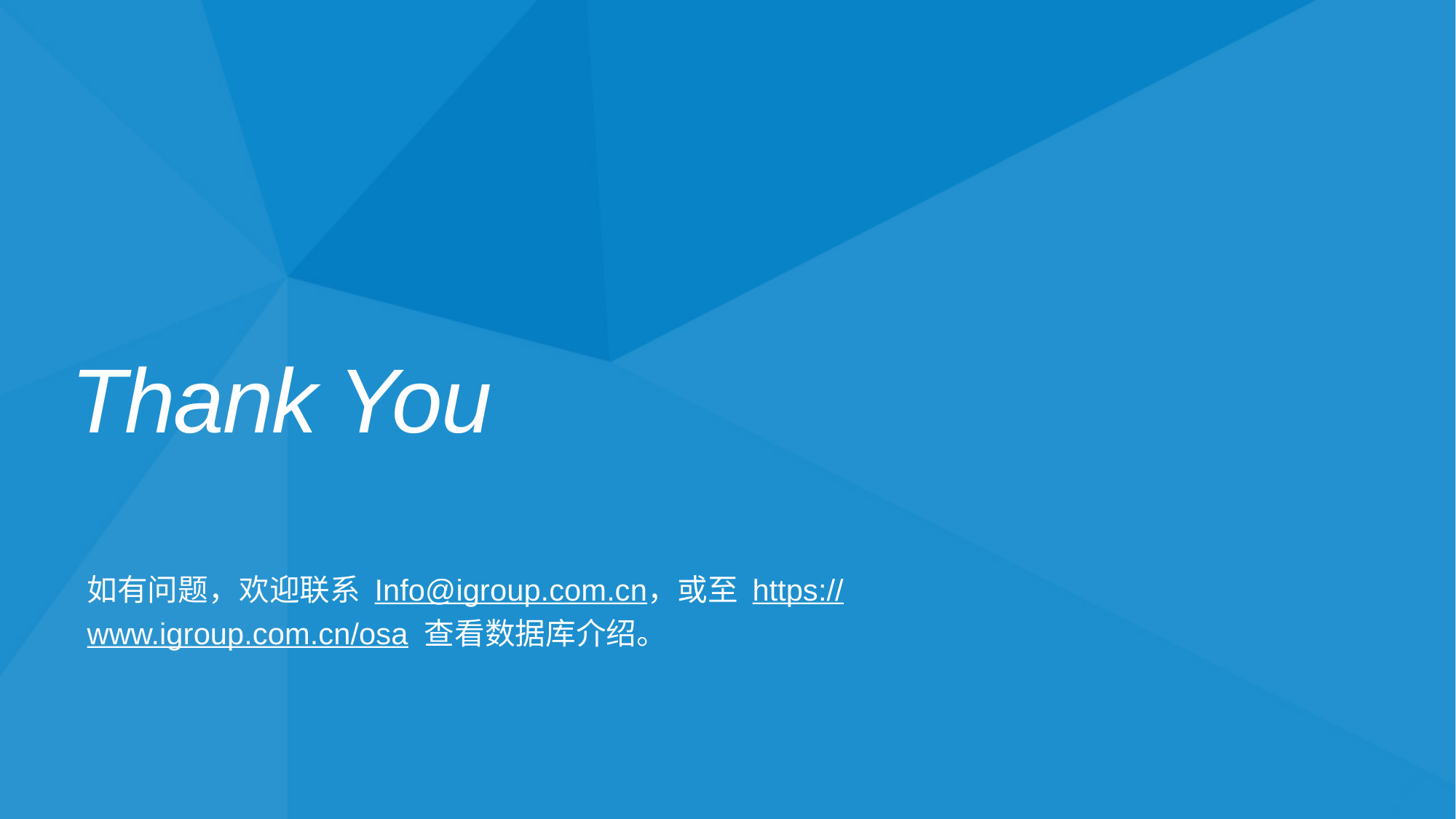

# Thank You
如有问题，欢迎联系 Info@igroup.com.cn，或至 https://www.igroup.com.cn/osa 查看数据库介绍。